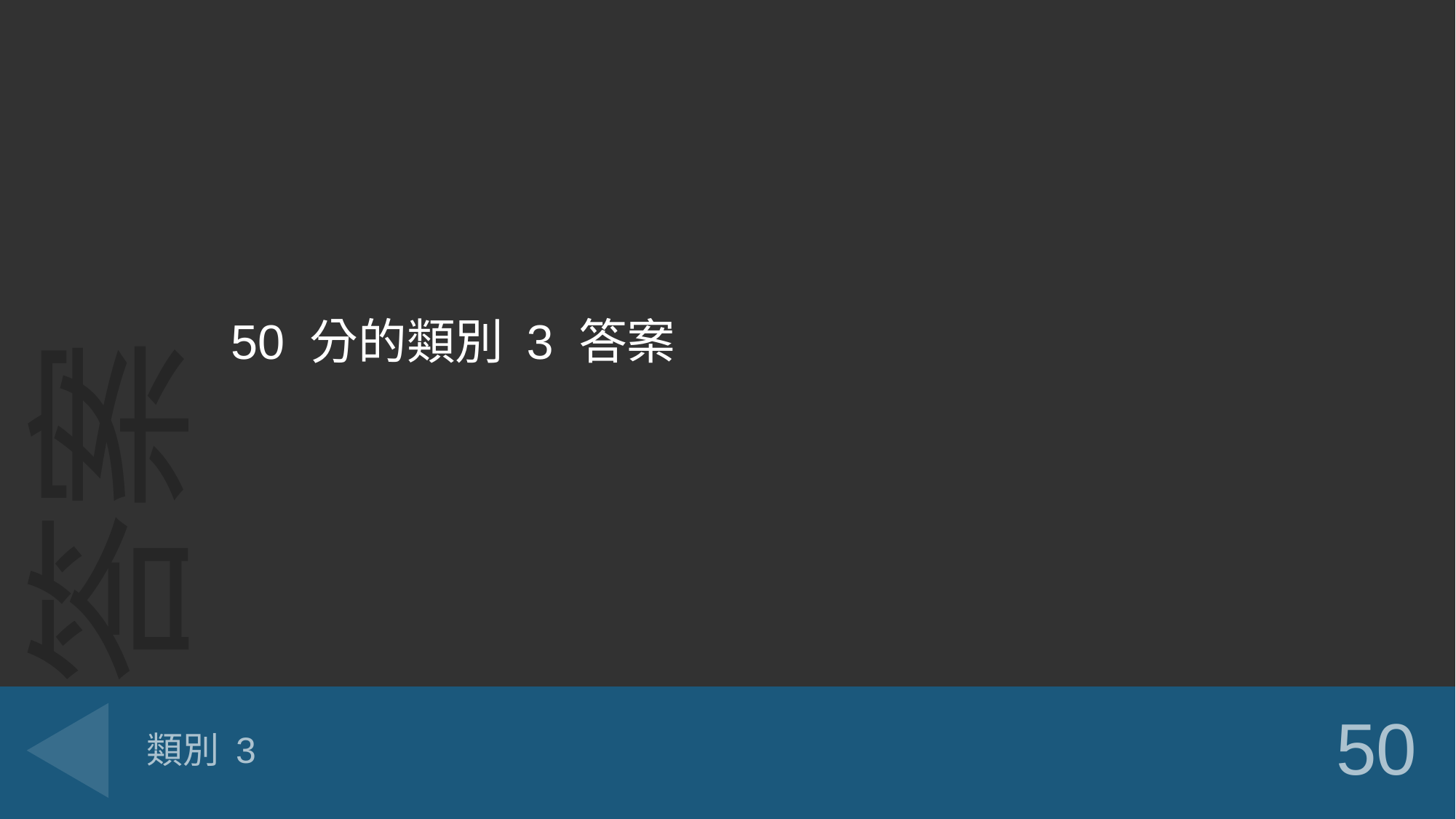

50 分的類別 3 答案
# 類別 3
50